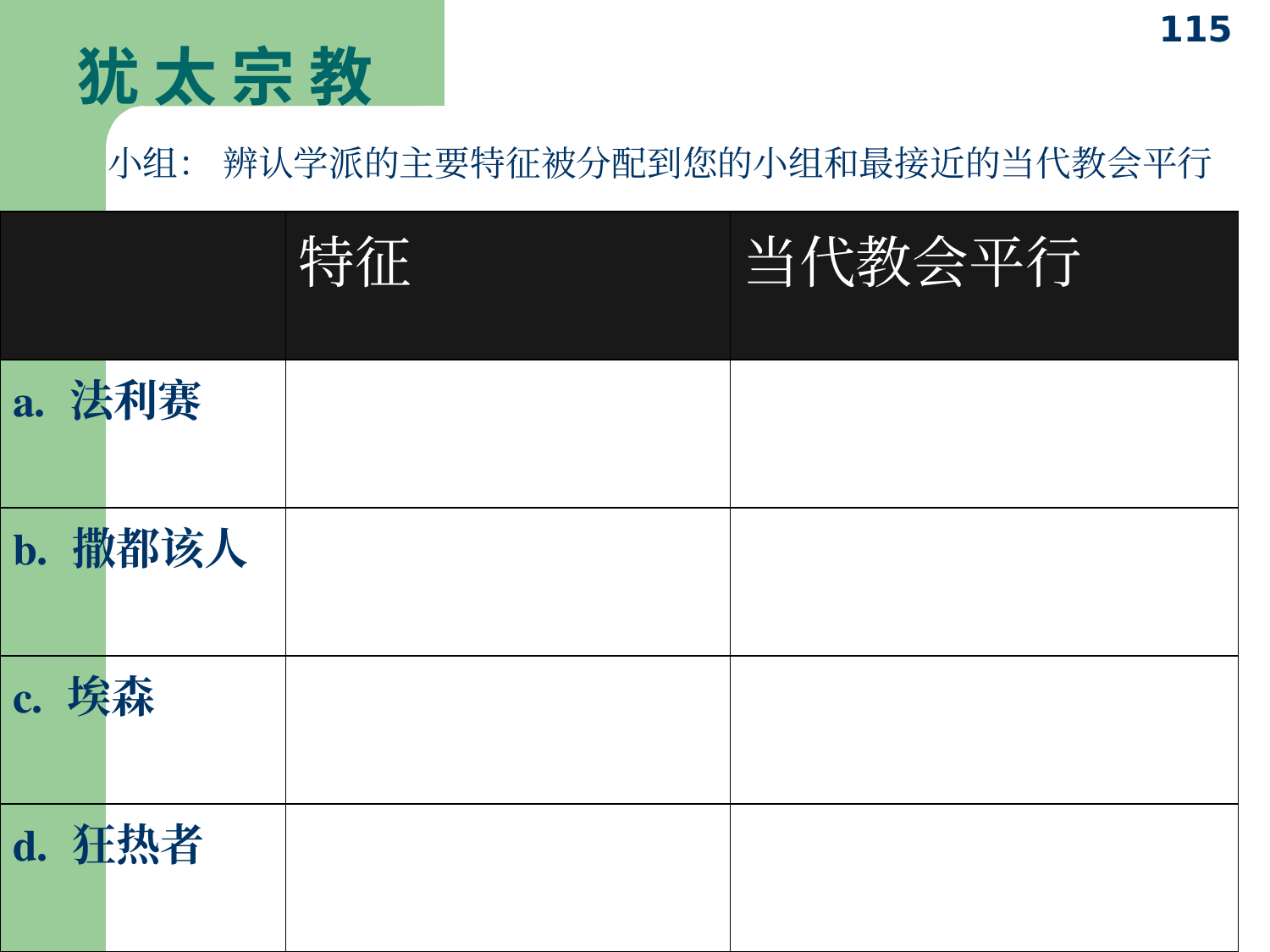

115
# 犹 太 宗 教
小组： 辨认学派的主要特征被分配到您的小组和最接近的当代教会平行
|  | 特征 | 当代教会平行 |
| --- | --- | --- |
| a. 法利赛 |  |  |
| b. 撒都该人 |  |  |
| c. 埃森 |  |  |
| d. 狂热者 |  |  |